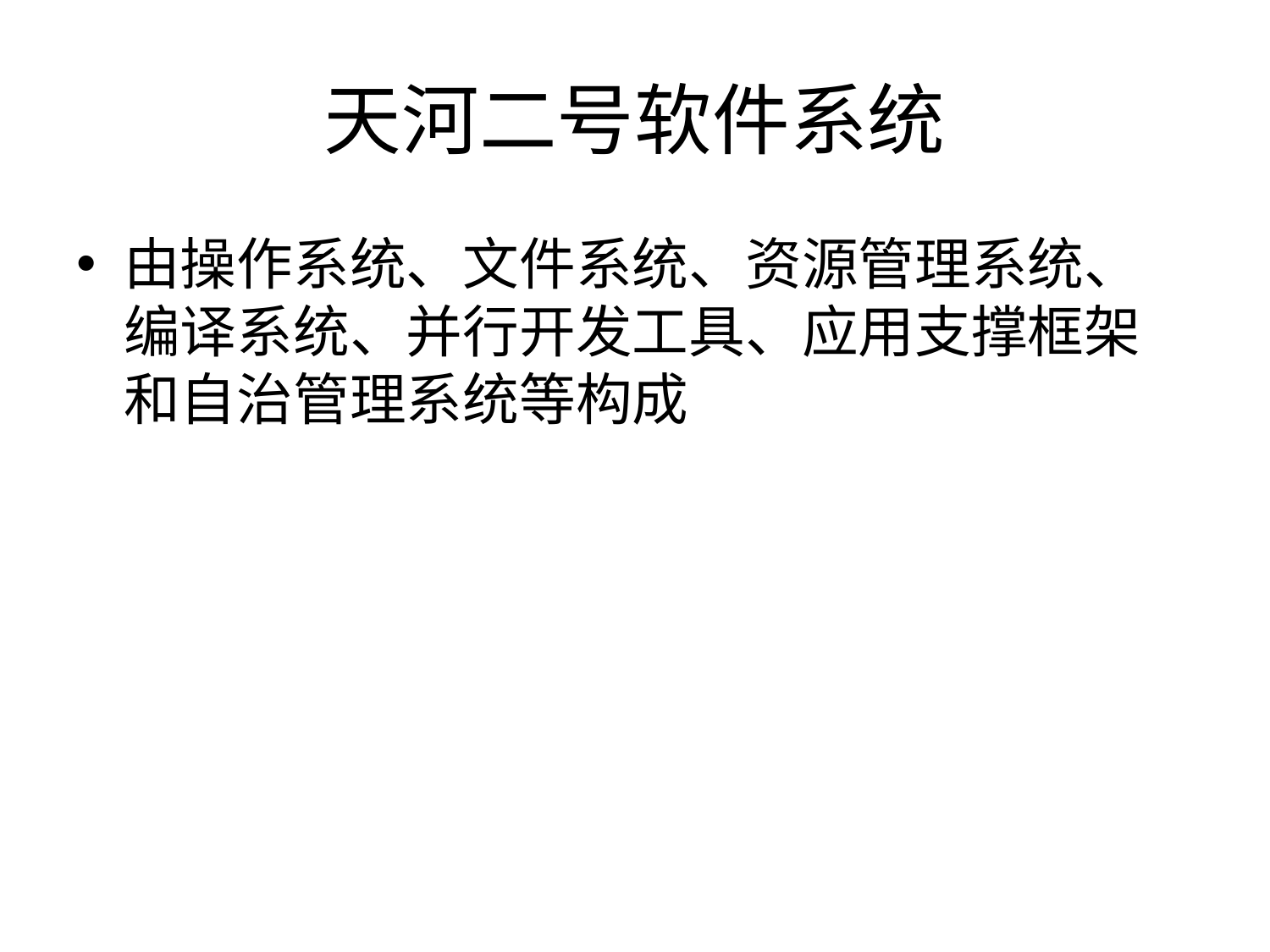

# 天河二号软件系统
由操作系统、文件系统、资源管理系统、编译系统、并行开发工具、应用支撑框架和自治管理系统等构成